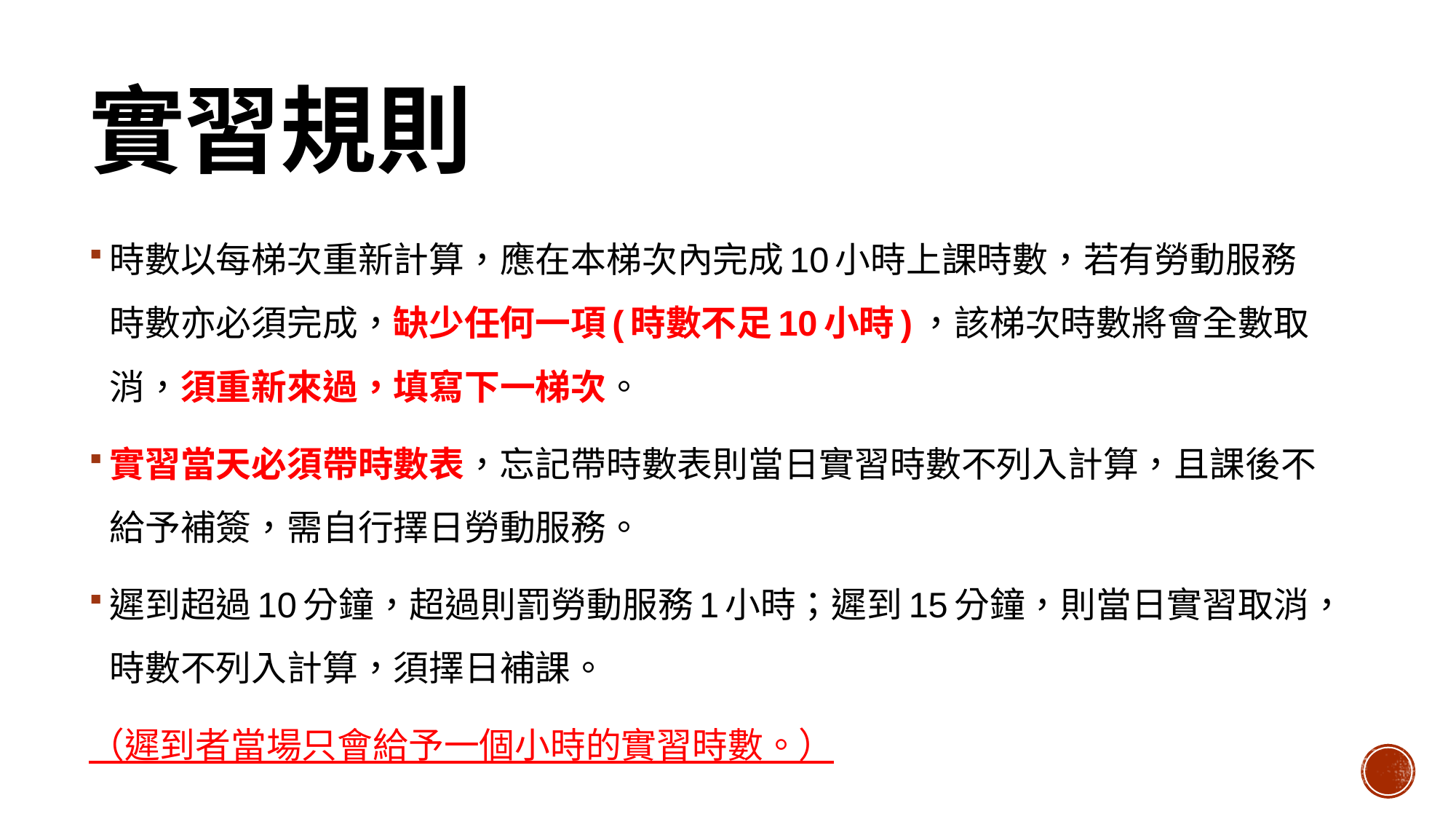

# 實習規則

時數以每梯次重新計算，應在本梯次內完成10小時上課時數，若有勞動服務時數亦必須完成，缺少任何一項(時數不足10小時)，該梯次時數將會全數取消，須重新來過，填寫下一梯次。
實習當天必須帶時數表，忘記帶時數表則當日實習時數不列入計算，且課後不給予補簽，需自行擇日勞動服務。
遲到超過10分鐘，超過則罰勞動服務1小時；遲到15分鐘，則當日實習取消，時數不列入計算，須擇日補課。
（遲到者當場只會給予一個小時的實習時數。）